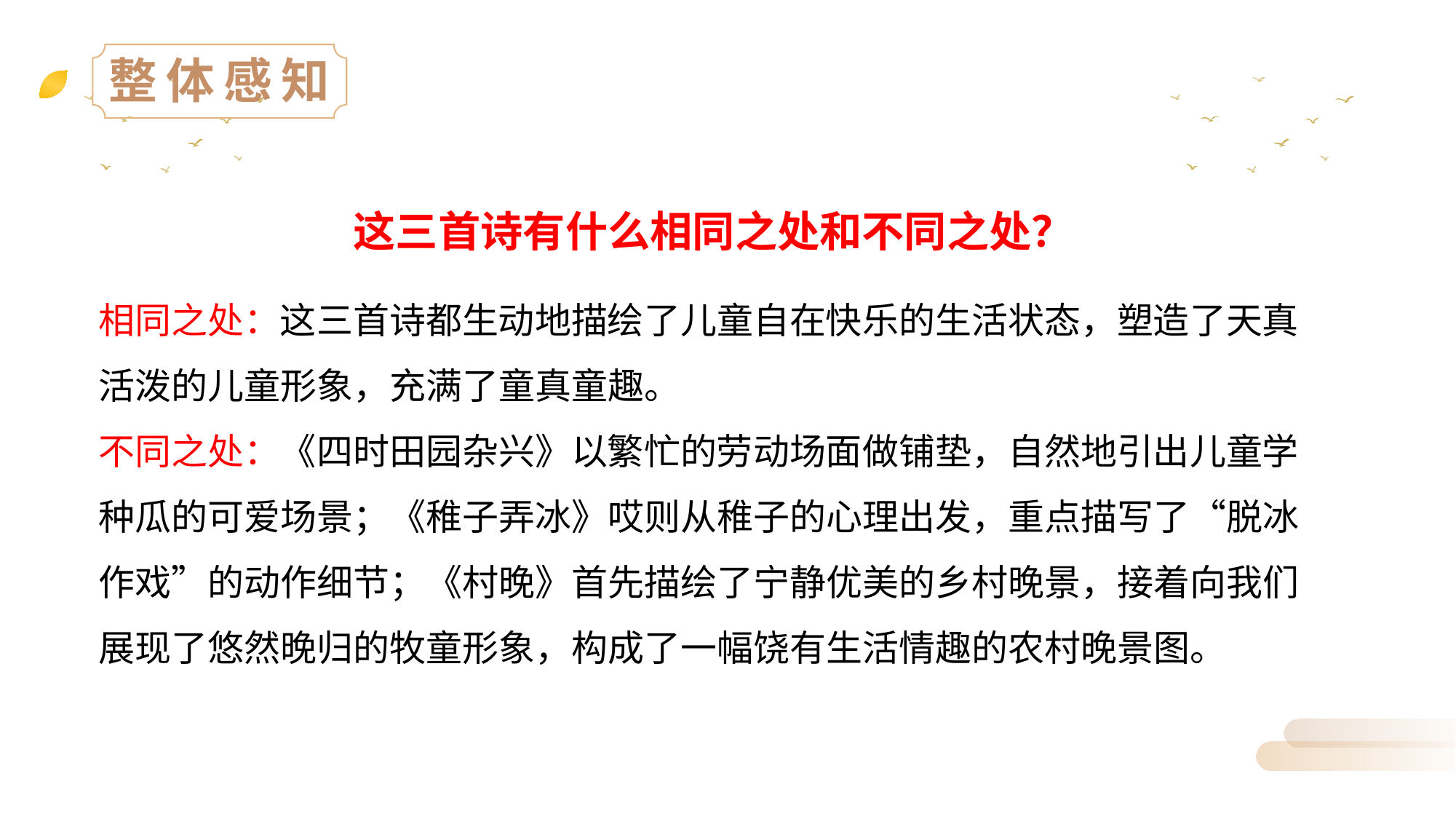

这三首诗有什么相同之处和不同之处？
相同之处：这三首诗都生动地描绘了儿童自在快乐的生活状态，塑造了天真活泼的儿童形象，充满了童真童趣。
不同之处：《四时田园杂兴》以繁忙的劳动场面做铺垫，自然地引出儿童学种瓜的可爱场景；《稚子弄冰》哎则从稚子的心理出发，重点描写了“脱冰作戏”的动作细节；《村晚》首先描绘了宁静优美的乡村晚景，接着向我们展现了悠然晚归的牧童形象，构成了一幅饶有生活情趣的农村晚景图。